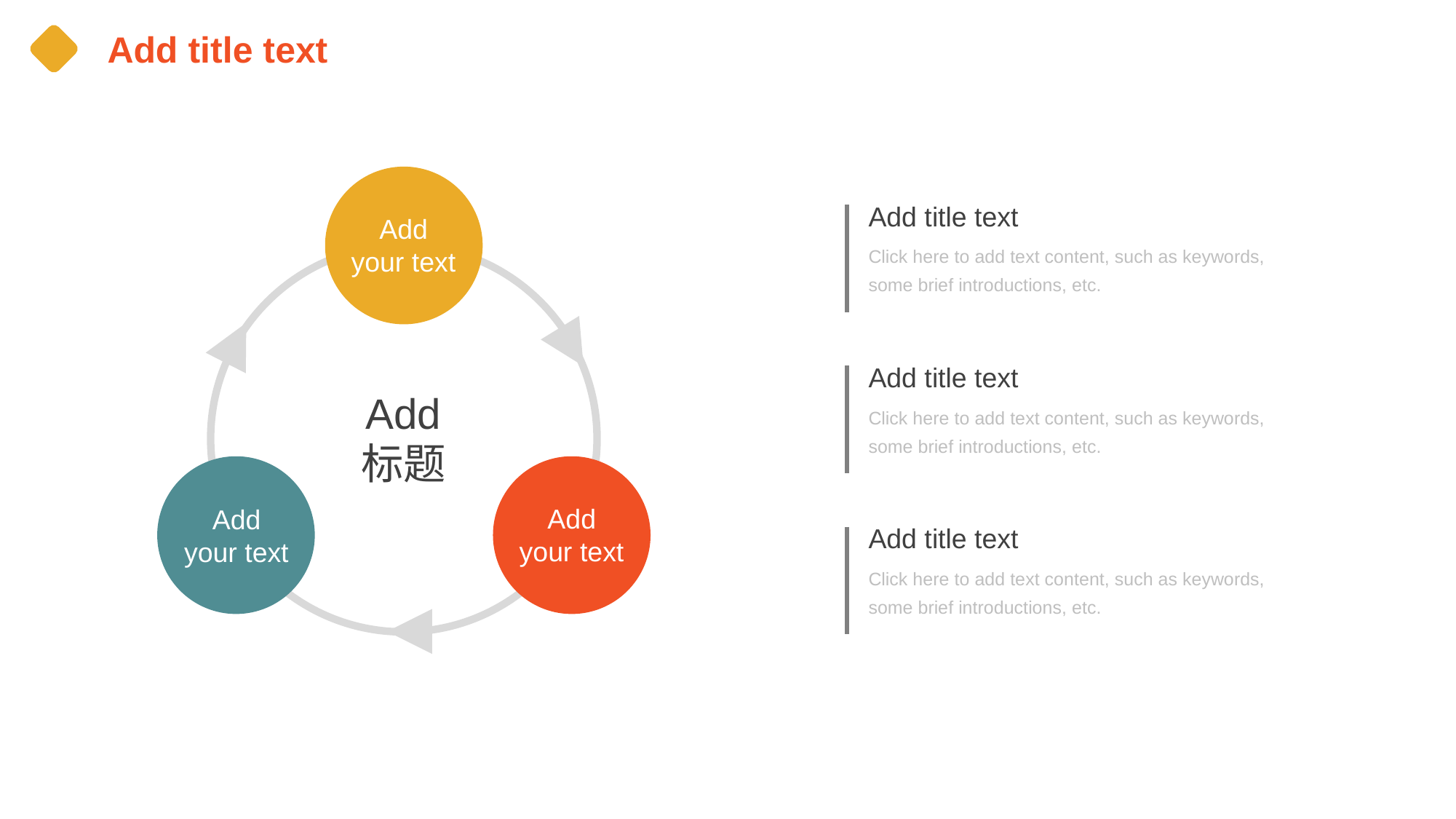

Add title text

Add title text
Add
your text
Click here to add text content, such as keywords, some brief introductions, etc.

Add title text
Add
标题
Click here to add text content, such as keywords, some brief introductions, etc.

Add
your text
Add
your text
Add title text
Click here to add text content, such as keywords, some brief introductions, etc.